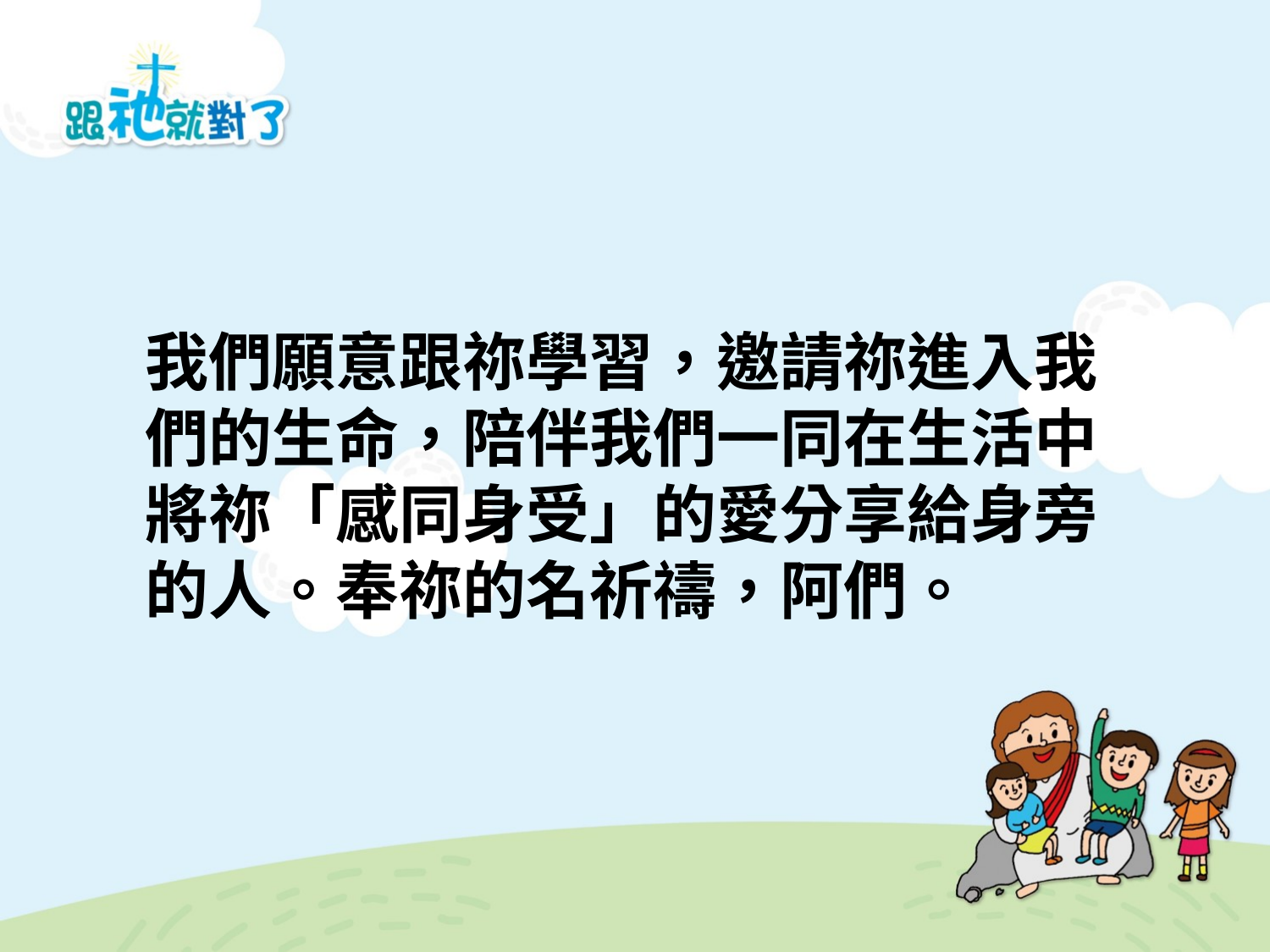

我們願意跟祢學習，邀請祢進入我們的生命，陪伴我們一同在生活中將祢「感同身受」的愛分享給身旁的人。奉祢的名祈禱，阿們。